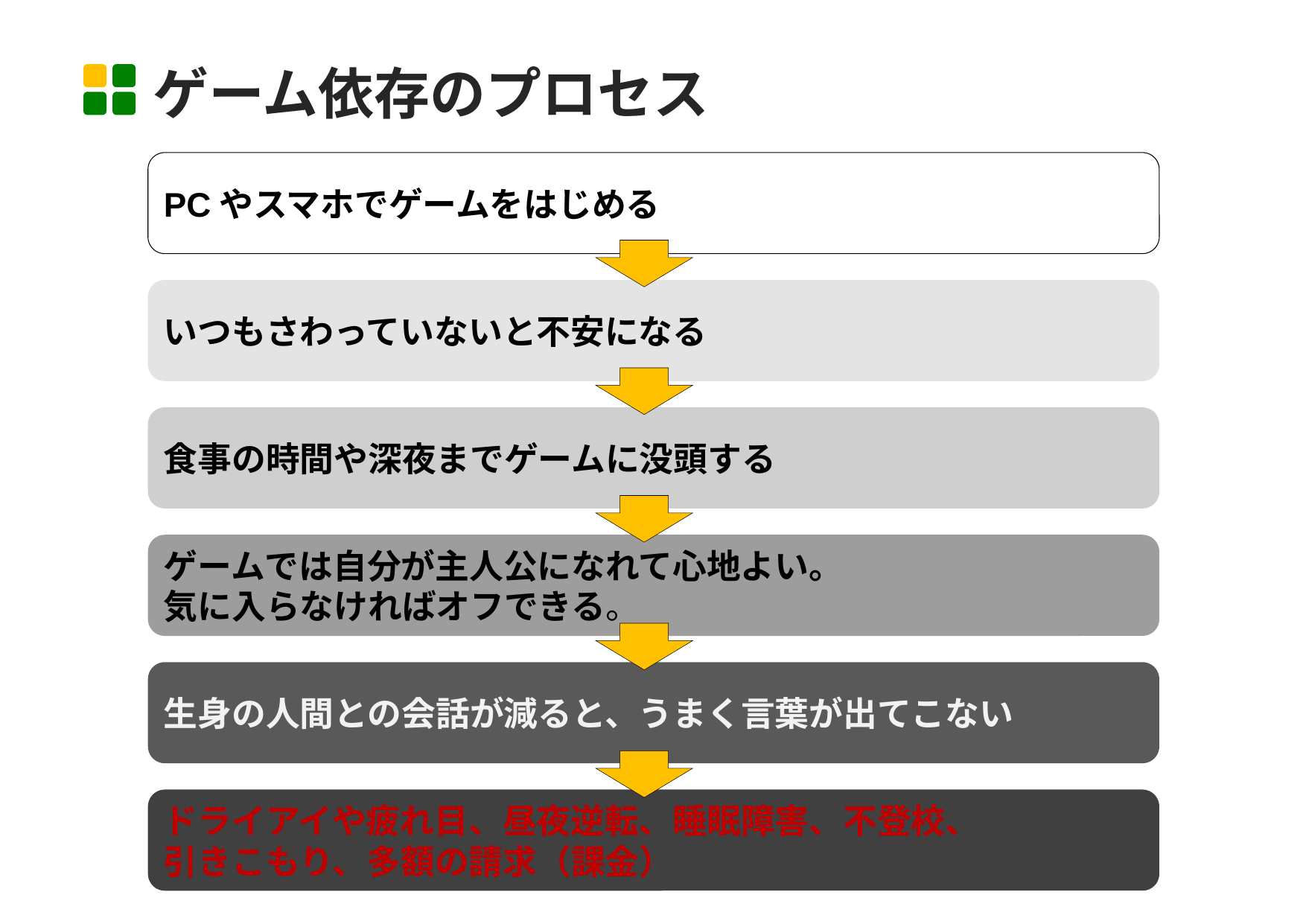

ゲーム依存のプロセス

PCやスマホでゲームをはじめる

いつもさわっていないと不安になる

食事の時間や深夜までゲームに没頭する

ゲームでは自分が主人公になれて心地よい。
気に入らなければオフできる。

生身の人間との会話が減ると、うまく言葉が出てこない

ドライアイや疲れ目、昼夜逆転、睡眠障害、不登校、
引きこもり、多額の請求（課金）